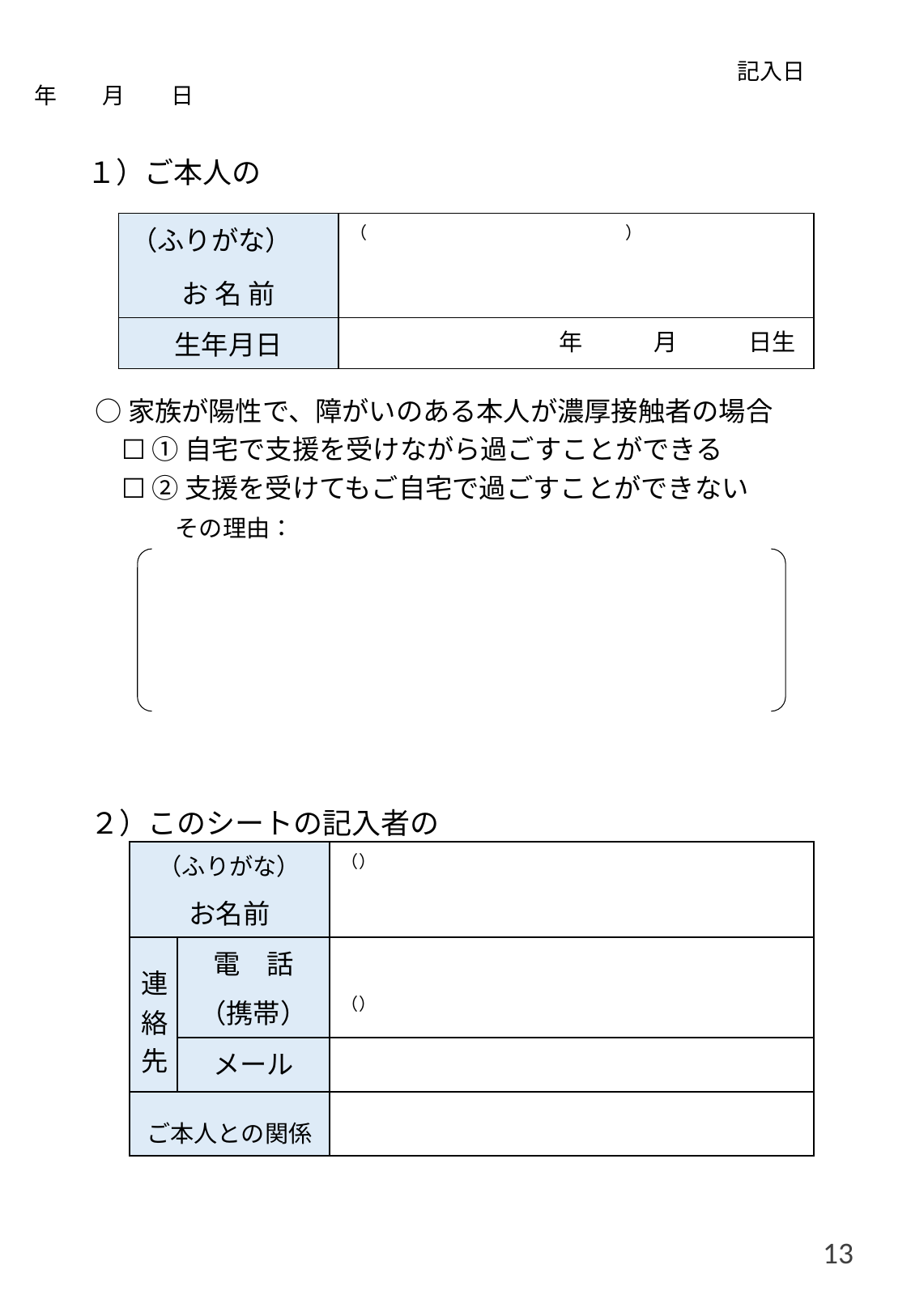

# 記入日　　　　　年　　月　　日 　　　１）ご本人の 　　　　 　　　　 　　　　　　 　　　２）このシートの記入者の
| （ふりがな） | （　　　　　　　　　　　　　　　） |
| --- | --- |
| お 名 前 |  |
| 生年月日 | 年　　　月　　　日生 |
○家族が陽性で、障がいのある本人が濃厚接触者の場合
　☐ ① 自宅で支援を受けながら過ごすことができる
　☐ ② 支援を受けてもご自宅で過ごすことができない
　　　その理由：

| （ふりがな） お名前 |  | （） |
| --- | --- | --- |
| 連 絡 先 | 電　話 （携帯） | （） |
|  | メール |  |
| ご本人との関係 |  |  |
13